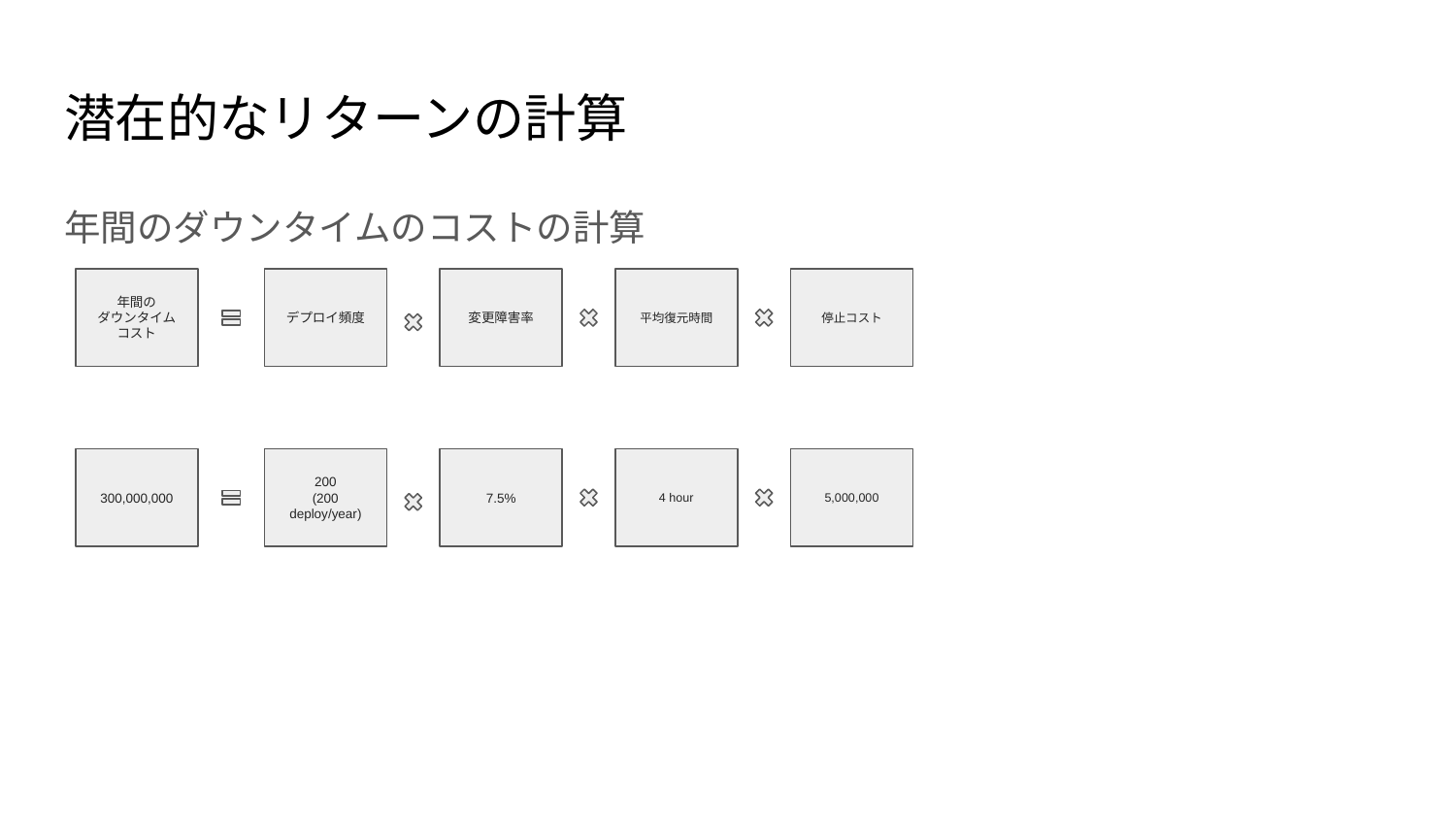

# 潜在的なリターンの計算
年間のダウンタイムのコストの計算
年間の
ダウンタイム
コスト
デプロイ頻度
変更障害率
平均復元時間
停止コスト

300,000,000
200
(200 deploy/year)
7.5%
4 hour
5,000,000